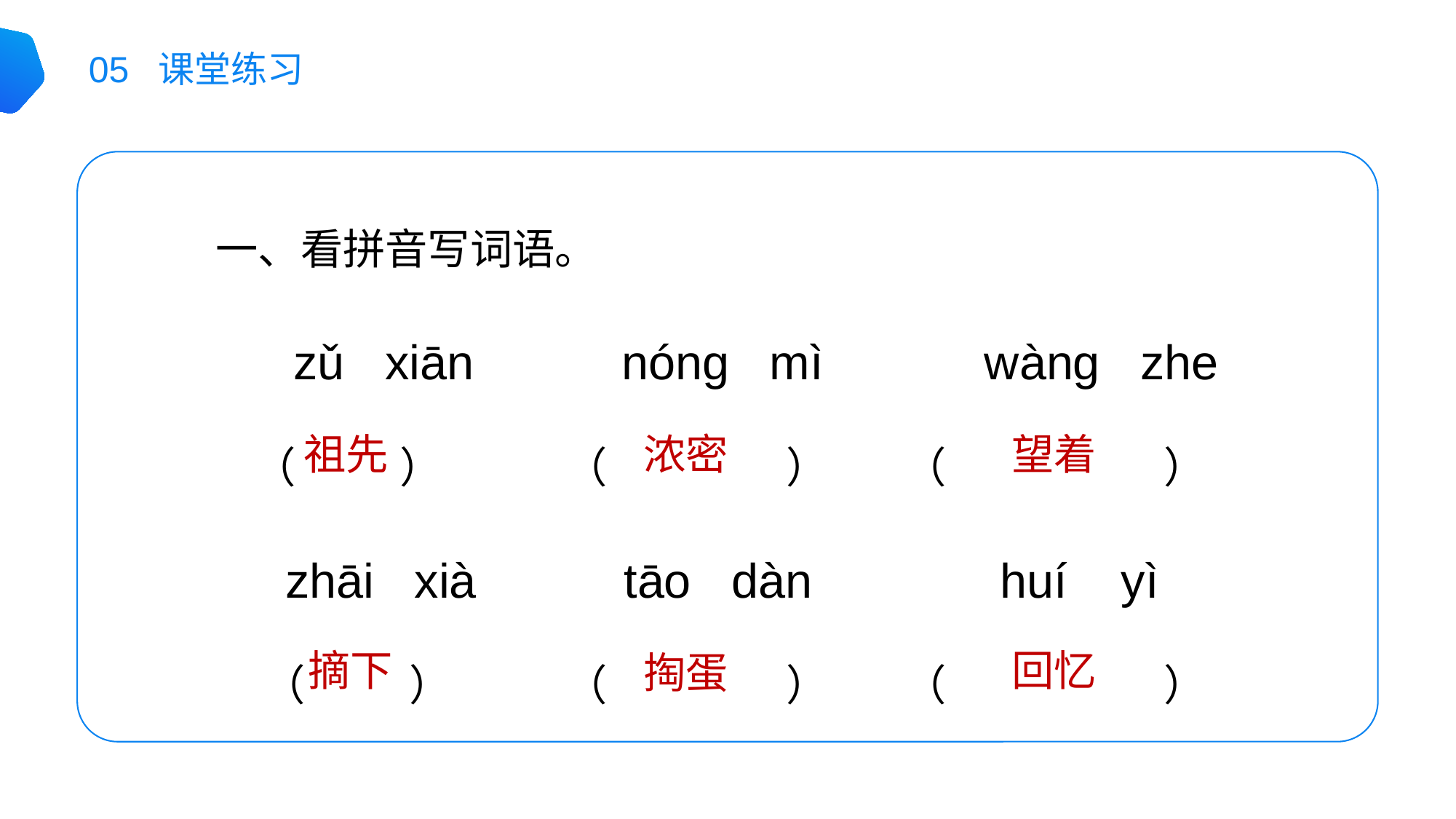

05  课堂练习
   一、看拼音写词语。
         zǔ   xiān           nóng   mì            wàng   zhe
       （           ）             （                   ）        （                       ）
         zhāi   xià           tāo   dàn              huí    yì
        （           ）            （                   ）        （                       ）
祖先
望着
浓密
摘下
回忆
掏蛋